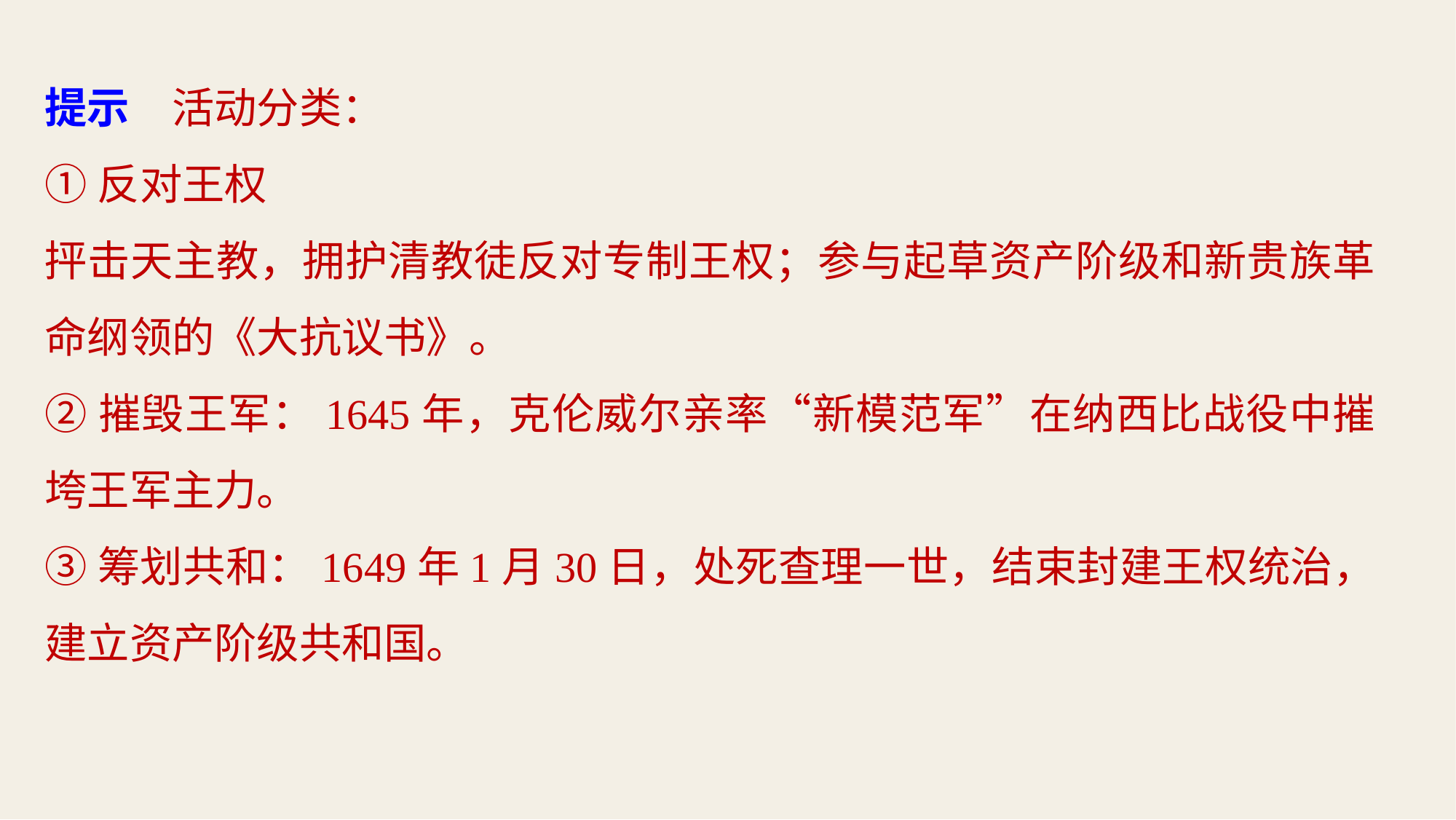

提示　活动分类：
①反对王权
抨击天主教，拥护清教徒反对专制王权；参与起草资产阶级和新贵族革命纲领的《大抗议书》。
②摧毁王军：1645年，克伦威尔亲率“新模范军”在纳西比战役中摧垮王军主力。
③筹划共和：1649年1月30日，处死查理一世，结束封建王权统治，建立资产阶级共和国。